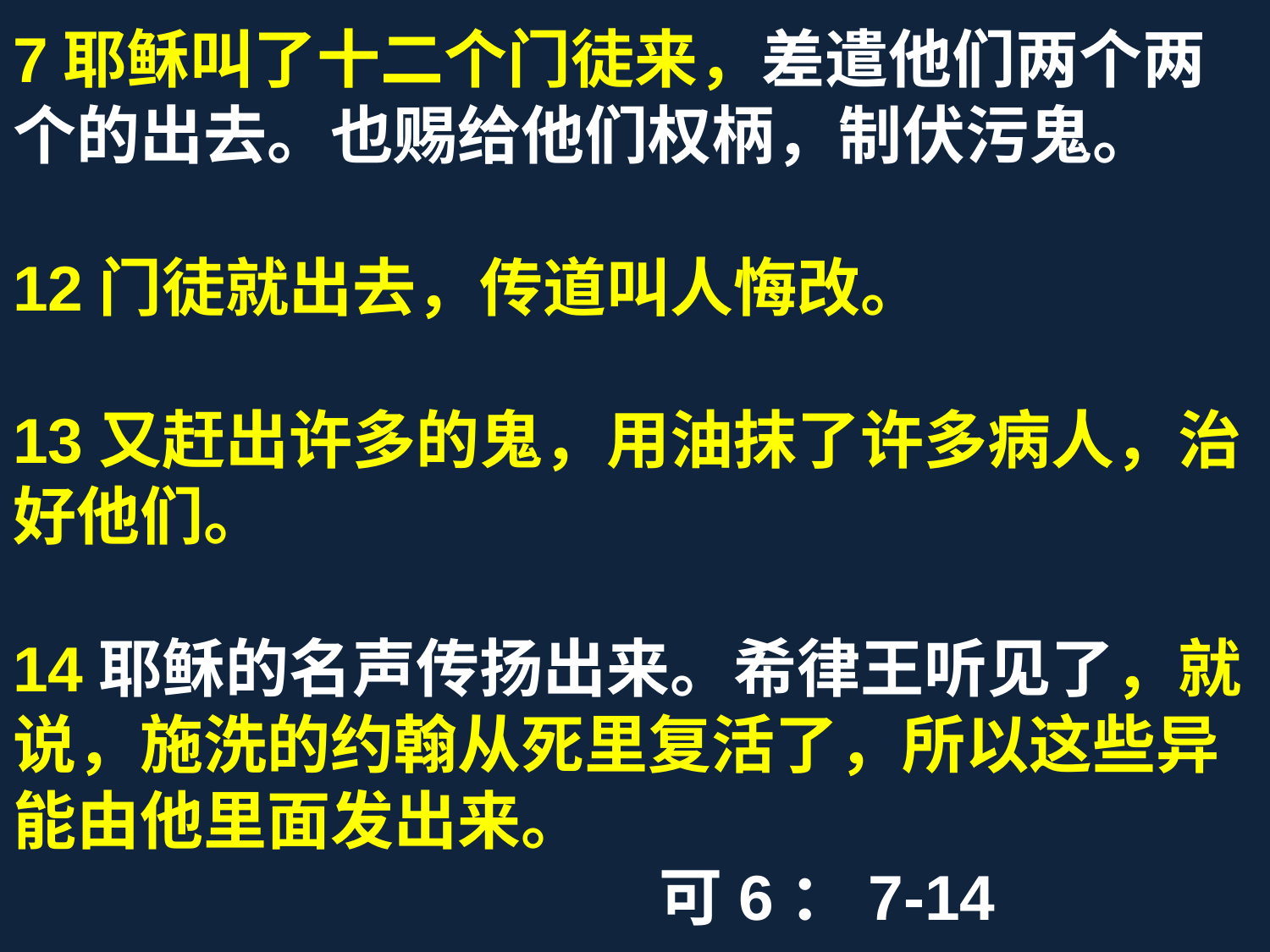

7耶稣叫了十二个门徒来，差遣他们两个两个的出去。也赐给他们权柄，制伏污鬼。
12门徒就出去，传道叫人悔改。
13又赶出许多的鬼，用油抹了许多病人，治好他们。
14耶稣的名声传扬出来。希律王听见了，就说，施洗的约翰从死里复活了，所以这些异能由他里面发出来。
                                             可6：7-14